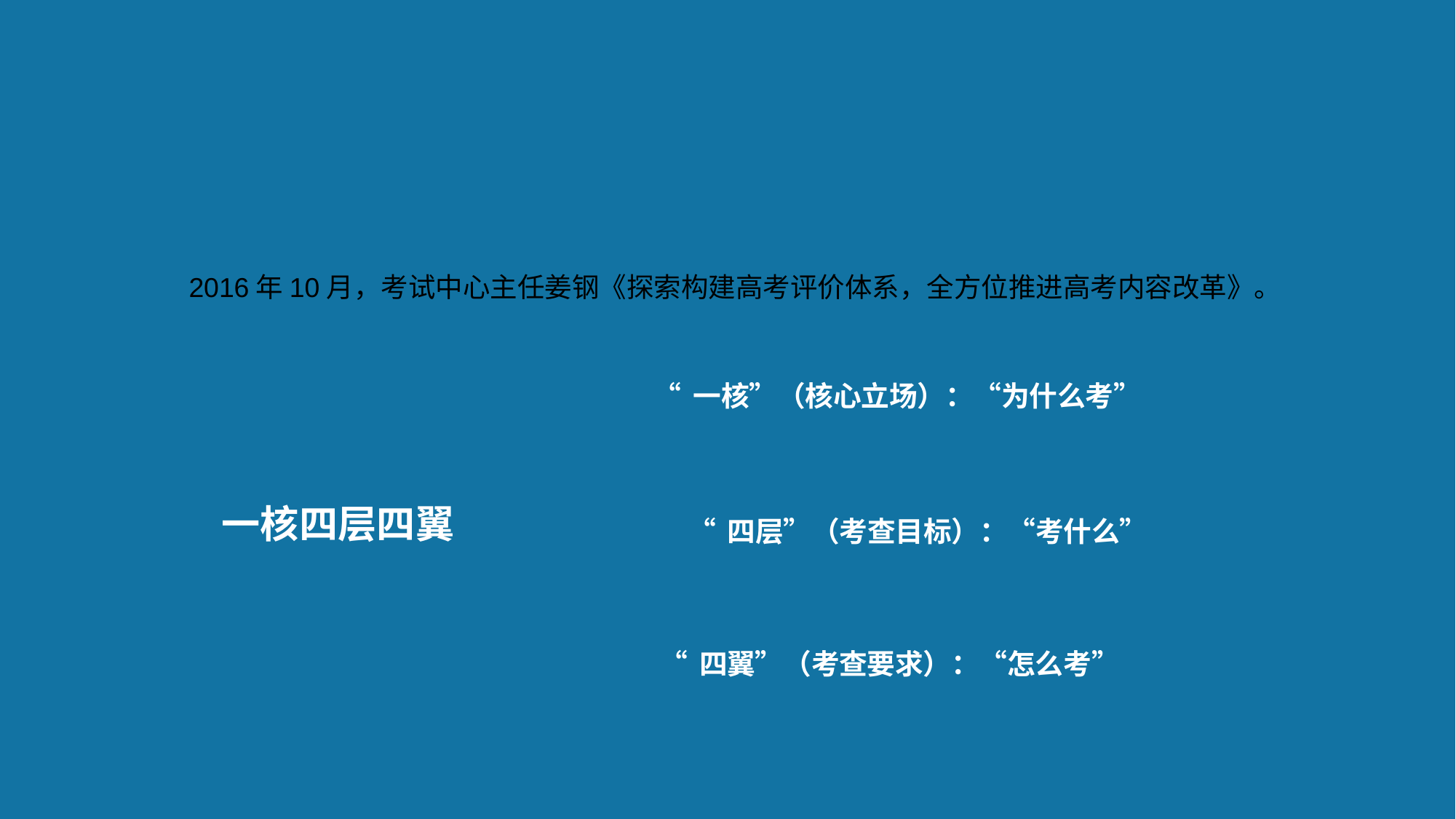

一、关注顶层设计，明确备考方向
2. 高考评价体系
	2016年10月，考试中心主任姜钢《探索构建高考评价体系，全方位推进高考内容改革》。
 “一核”（核心立场）：“为什么考”

一核四层四翼
“四层”（考查目标）：“考什么”

  “四翼”（考查要求）：“怎么考”